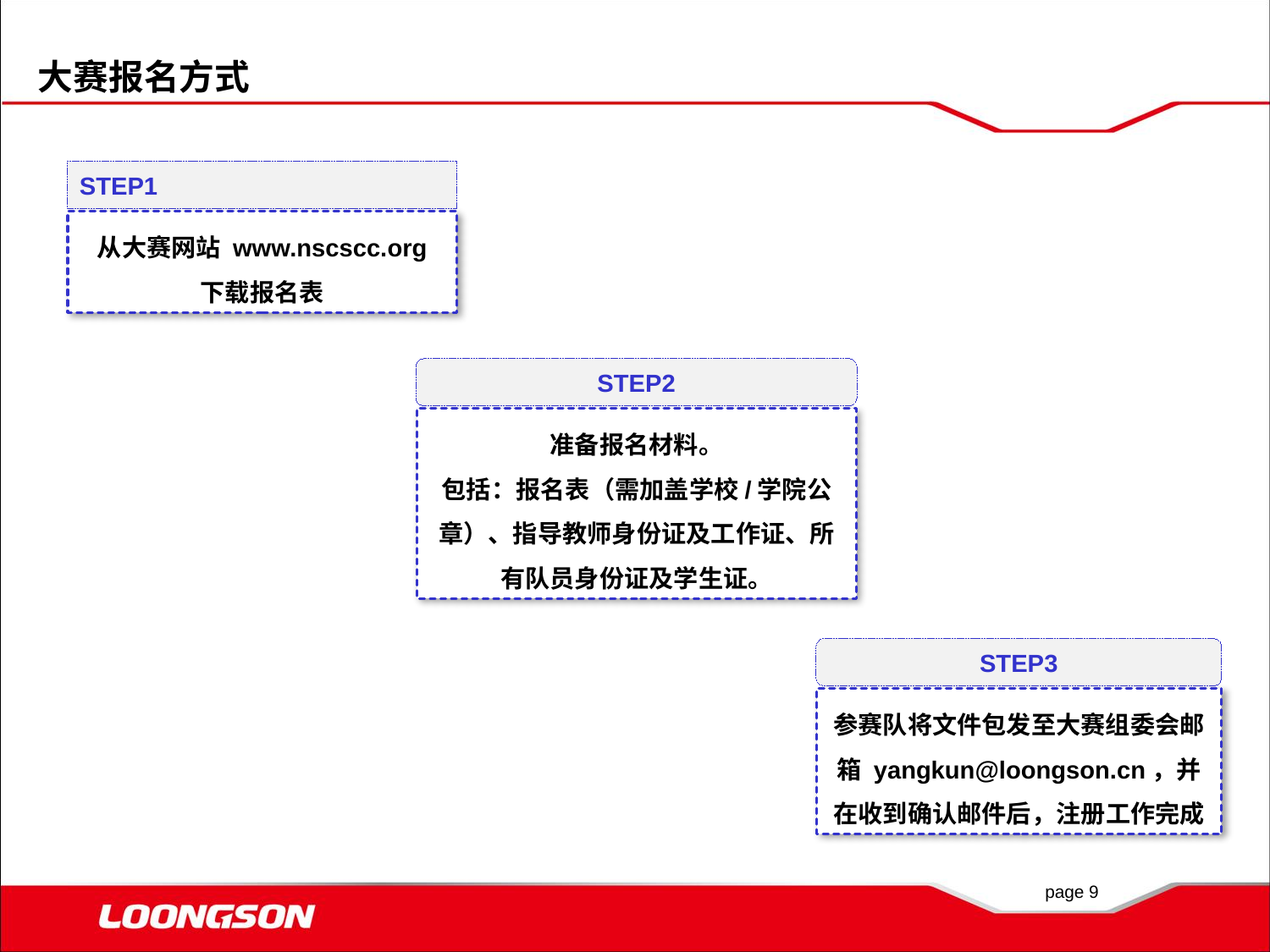

大赛报名方式
STEP1
从大赛网站 www.nscscc.org 下载报名表
STEP2
准备报名材料。
包括：报名表（需加盖学校/学院公章）、指导教师身份证及工作证、所有队员身份证及学生证。
STEP3
参赛队将文件包发至大赛组委会邮箱 yangkun@loongson.cn，并在收到确认邮件后，注册工作完成
page 9